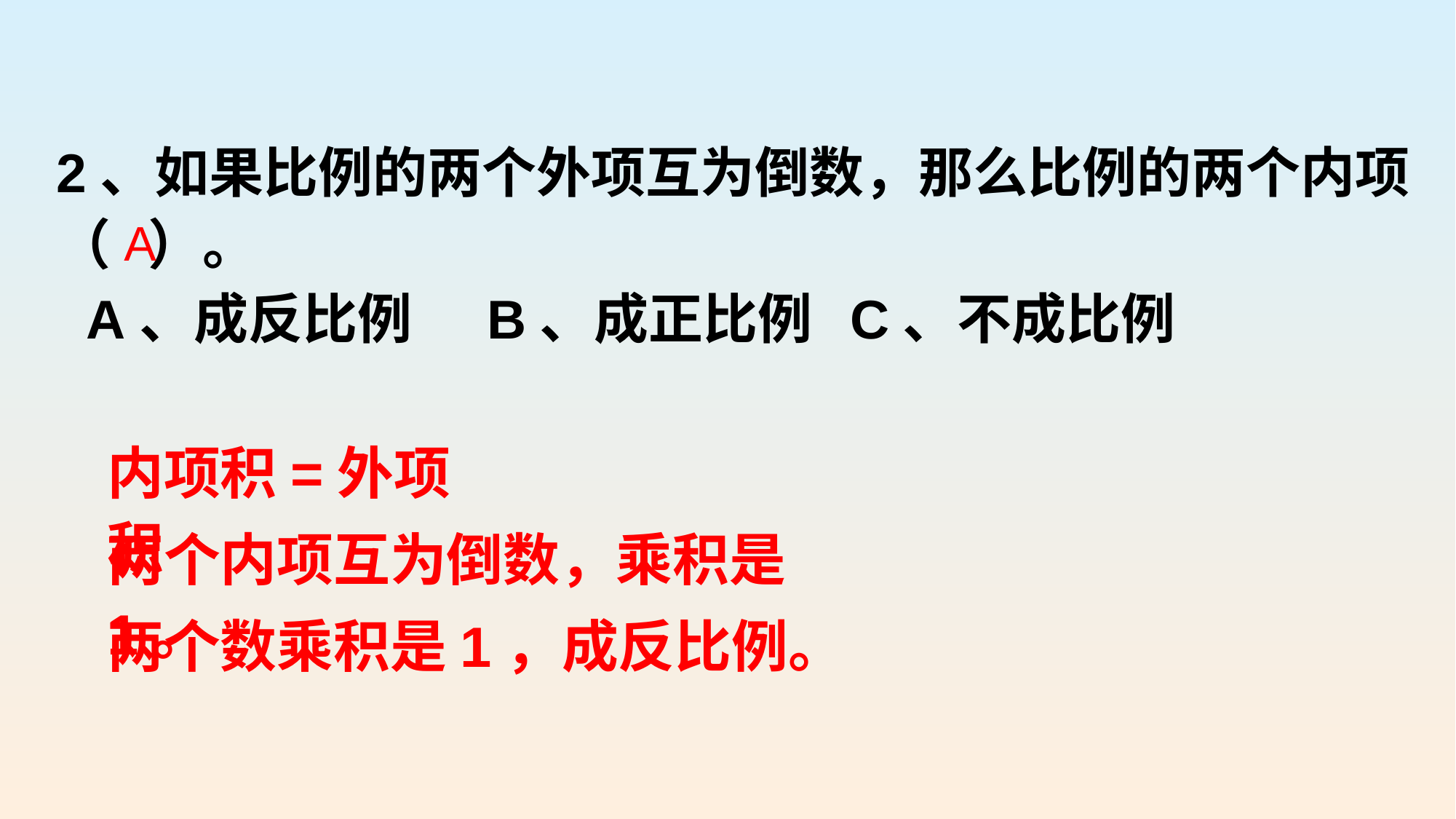

2、如果比例的两个外项互为倒数，那么比例的两个内项（   ）。
  A、成反比例     B、成正比例  C、不成比例
A
内项积=外项积
两个内项互为倒数，乘积是1。
两个数乘积是1，成反比例。